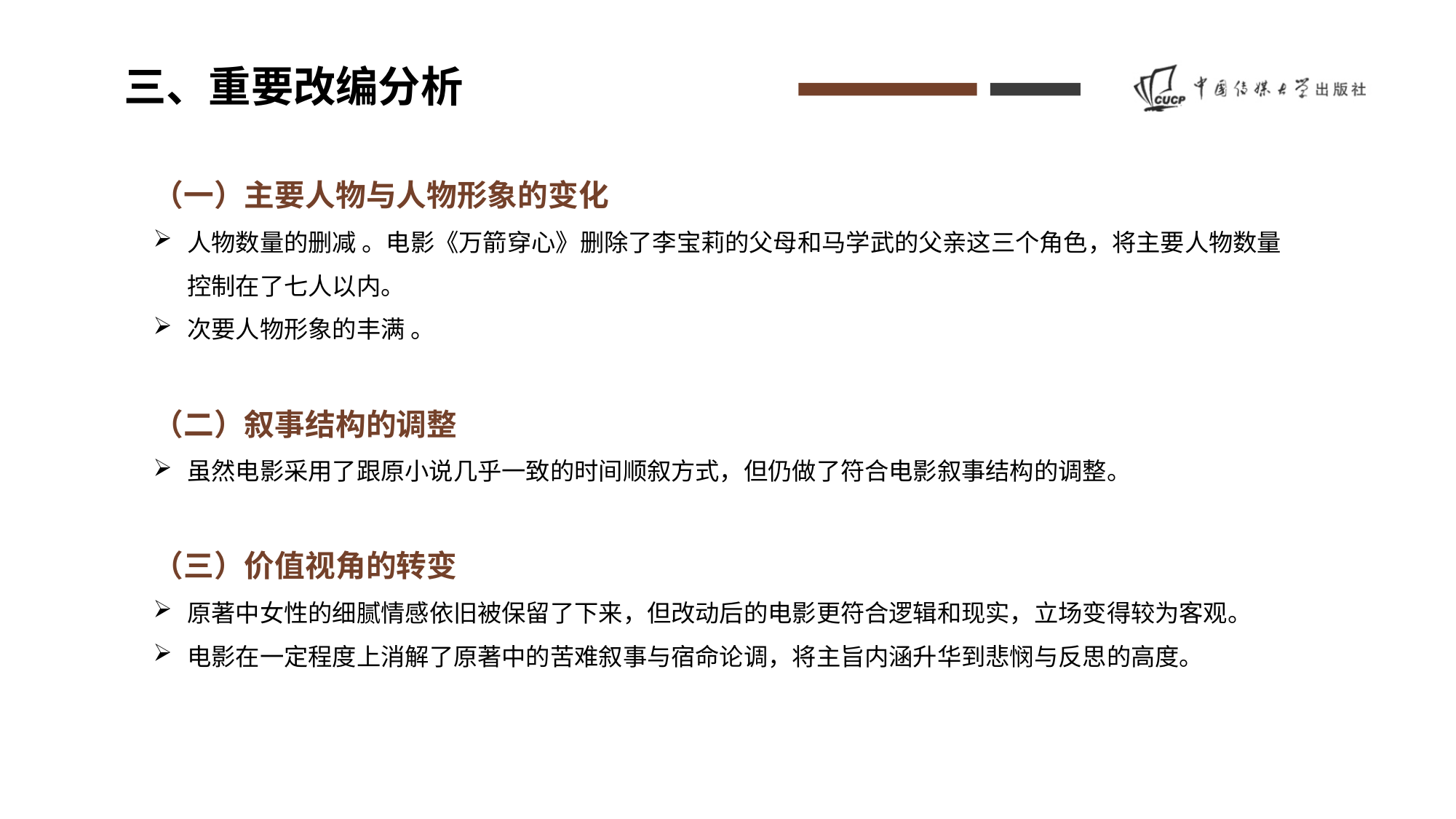

三、重要改编分析

（一）主要人物与人物形象的变化
人物数量的删减 。电影《万箭穿心》删除了李宝莉的父母和马学武的父亲这三个角色，将主要人物数量控制在了七人以内。
次要人物形象的丰满 。

（二）叙事结构的调整
虽然电影采用了跟原小说几乎一致的时间顺叙方式，但仍做了符合电影叙事结构的调整。

（三）价值视角的转变
原著中女性的细腻情感依旧被保留了下来，但改动后的电影更符合逻辑和现实，立场变得较为客观。
电影在一定程度上消解了原著中的苦难叙事与宿命论调，将主旨内涵升华到悲悯与反思的高度。